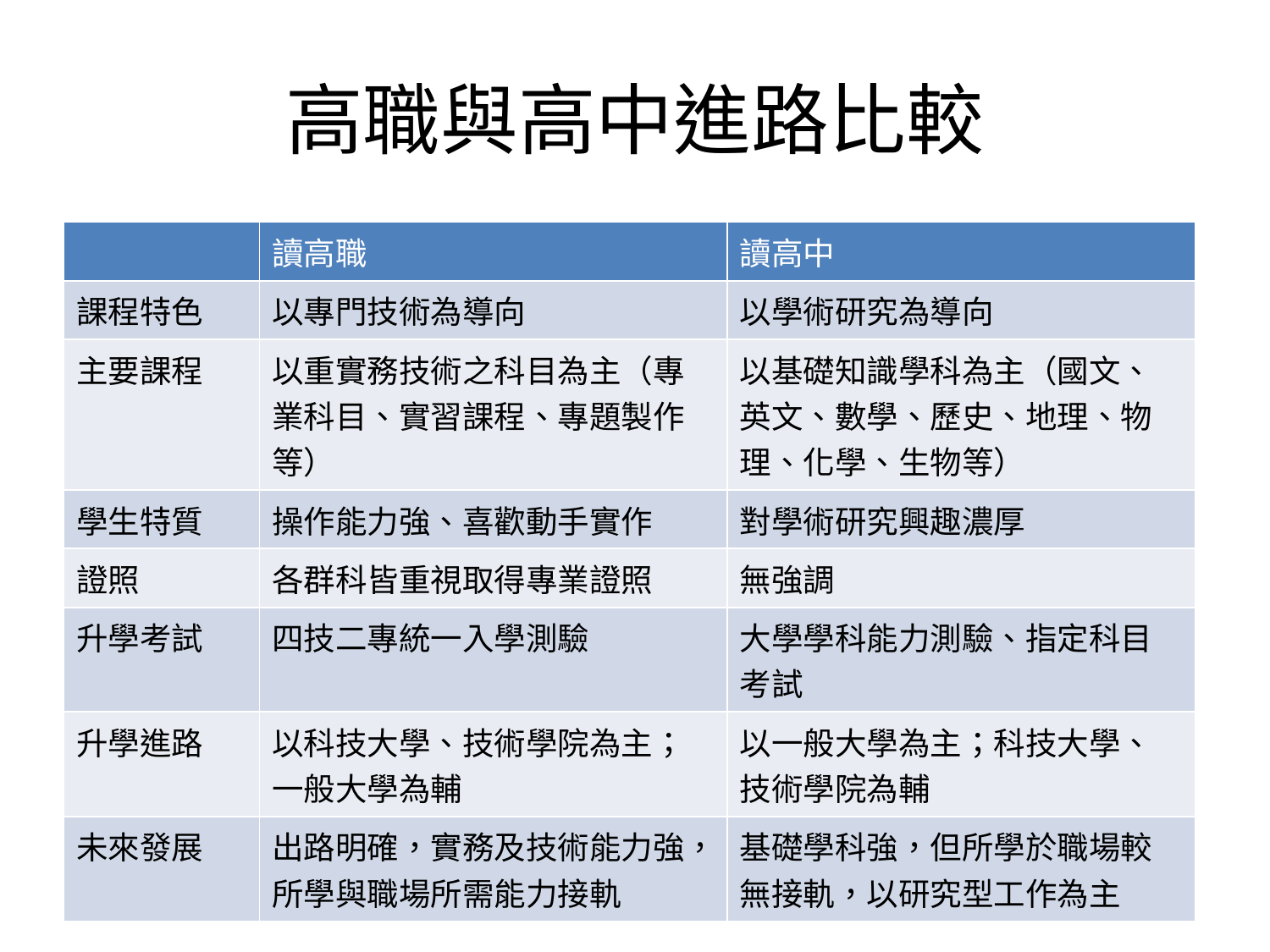

# 高職與高中進路比較
|  | 讀高職 | 讀高中 |
| --- | --- | --- |
| 課程特色 | 以專門技術為導向 | 以學術研究為導向 |
| 主要課程 | 以重實務技術之科目為主（專業科目、實習課程、專題製作等） | 以基礎知識學科為主（國文、英文、數學、歷史、地理、物理、化學、生物等） |
| 學生特質 | 操作能力強、喜歡動手實作 | 對學術研究興趣濃厚 |
| 證照 | 各群科皆重視取得專業證照 | 無強調 |
| 升學考試 | 四技二專統一入學測驗 | 大學學科能力測驗、指定科目考試 |
| 升學進路 | 以科技大學、技術學院為主；一般大學為輔 | 以一般大學為主；科技大學、技術學院為輔 |
| 未來發展 | 出路明確，實務及技術能力強，所學與職場所需能力接軌 | 基礎學科強，但所學於職場較無接軌，以研究型工作為主 |